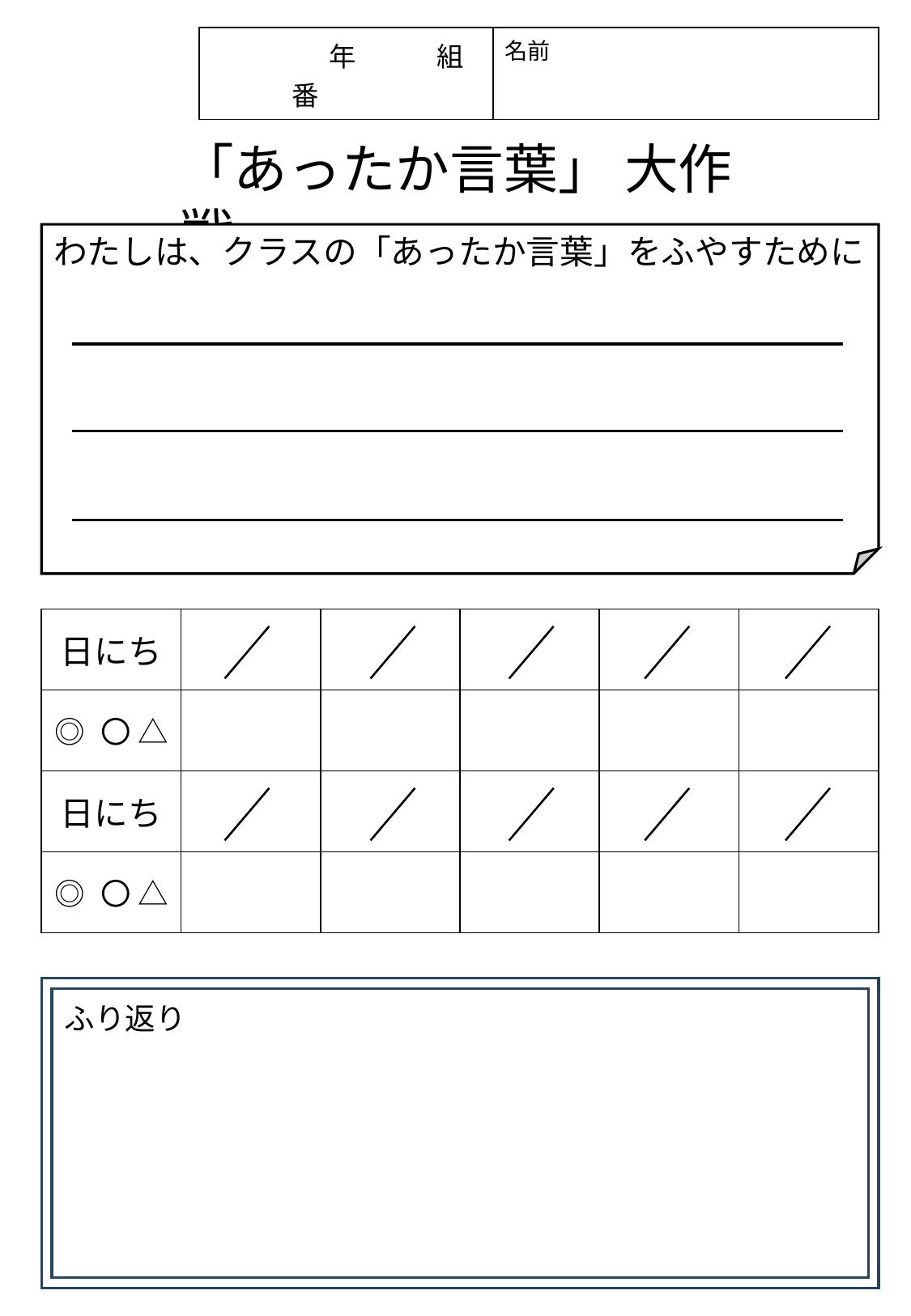

| 年　　　組　　　番 | 名前 |
| --- | --- |
「あったか言葉」 大作戦
わたしは、クラスの「あったか言葉」をふやすために
| 日にち |  |  |  |  |  |
| --- | --- | --- | --- | --- | --- |
| ◎ 〇 △ |  |  |  |  |  |
| 日にち |  |  |  |  |  |
| ◎ 〇 △ |  |  |  |  |  |

ふり返り